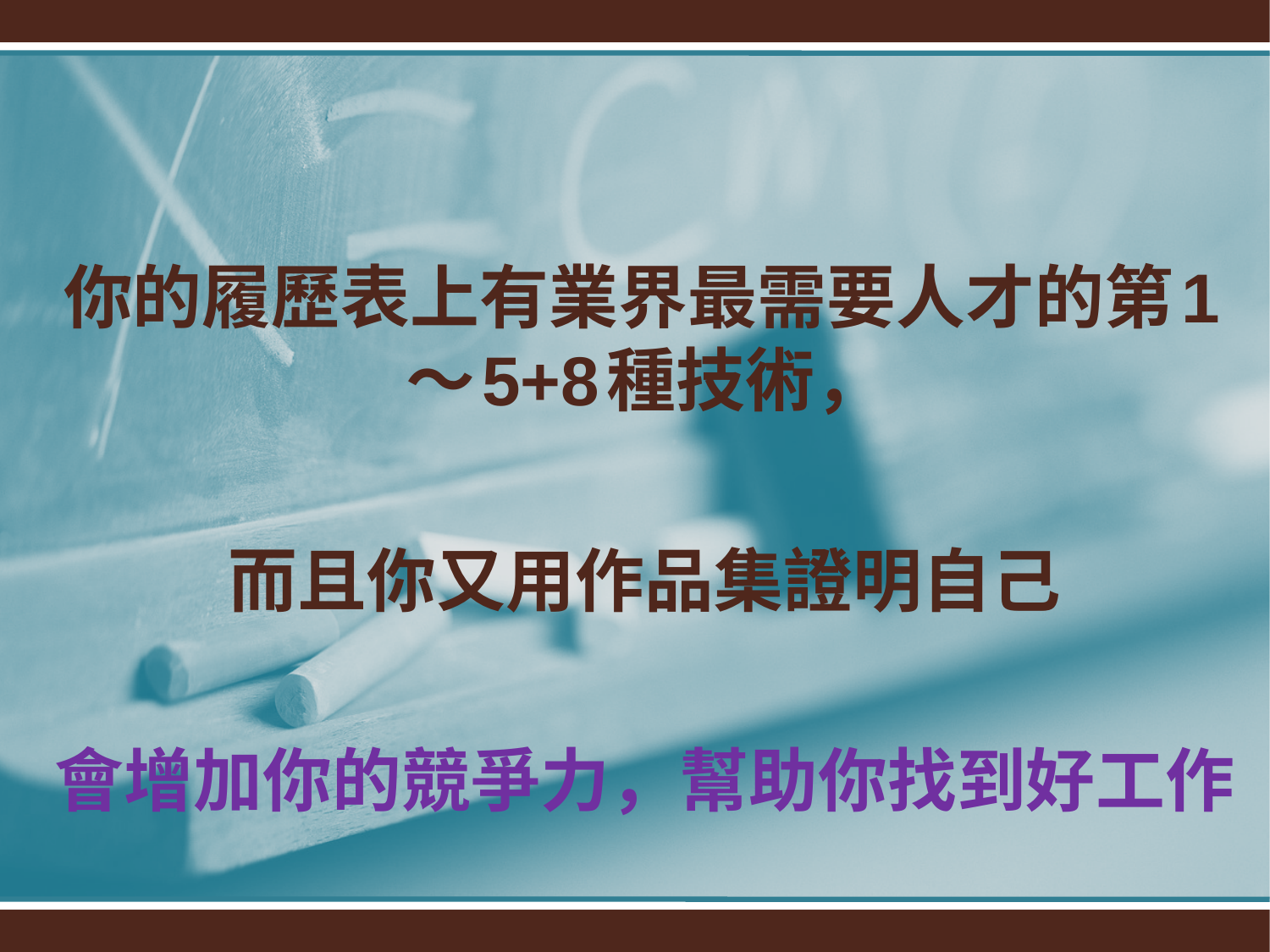

你的履歷表上有業界最需要人才的第1～5+8種技術，

而且你又用作品集證明自己

會增加你的競爭力，幫助你找到好工作